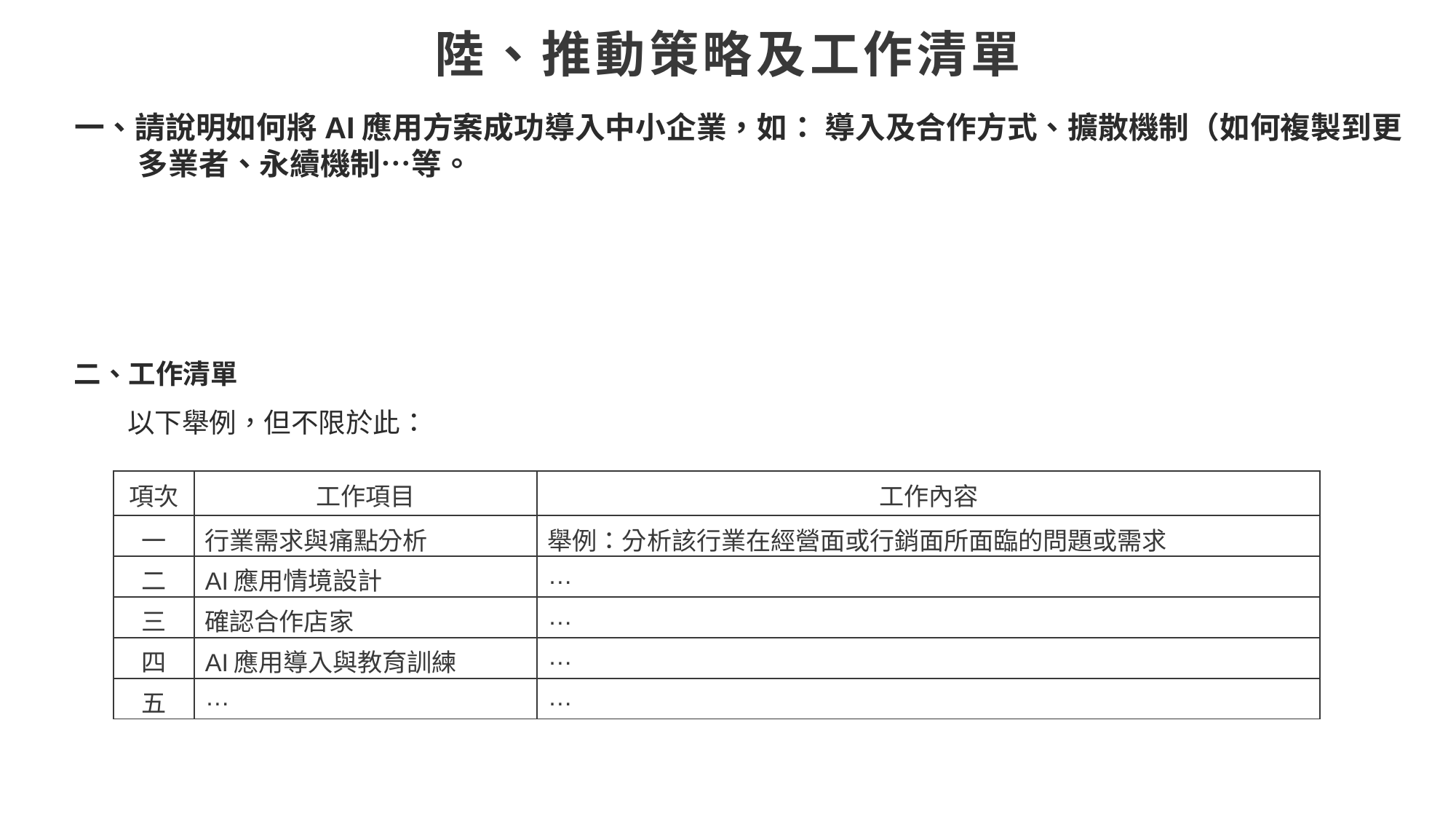

# 陸、推動策略及工作清單
一、請說明如何將AI應用方案成功導入中小企業，如： 導入及合作方式、擴散機制（如何複製到更多業者、永續機制…等。

二、工作清單
以下舉例，但不限於此：
| 項次 | 工作項目 | 工作內容 |
| --- | --- | --- |
| 一 | 行業需求與痛點分析 | 舉例：分析該行業在經營面或行銷面所面臨的問題或需求 |
| 二 | AI應用情境設計 | … |
| 三 | 確認合作店家 | … |
| 四 | AI應用導入與教育訓練 | … |
| 五 | … | … |